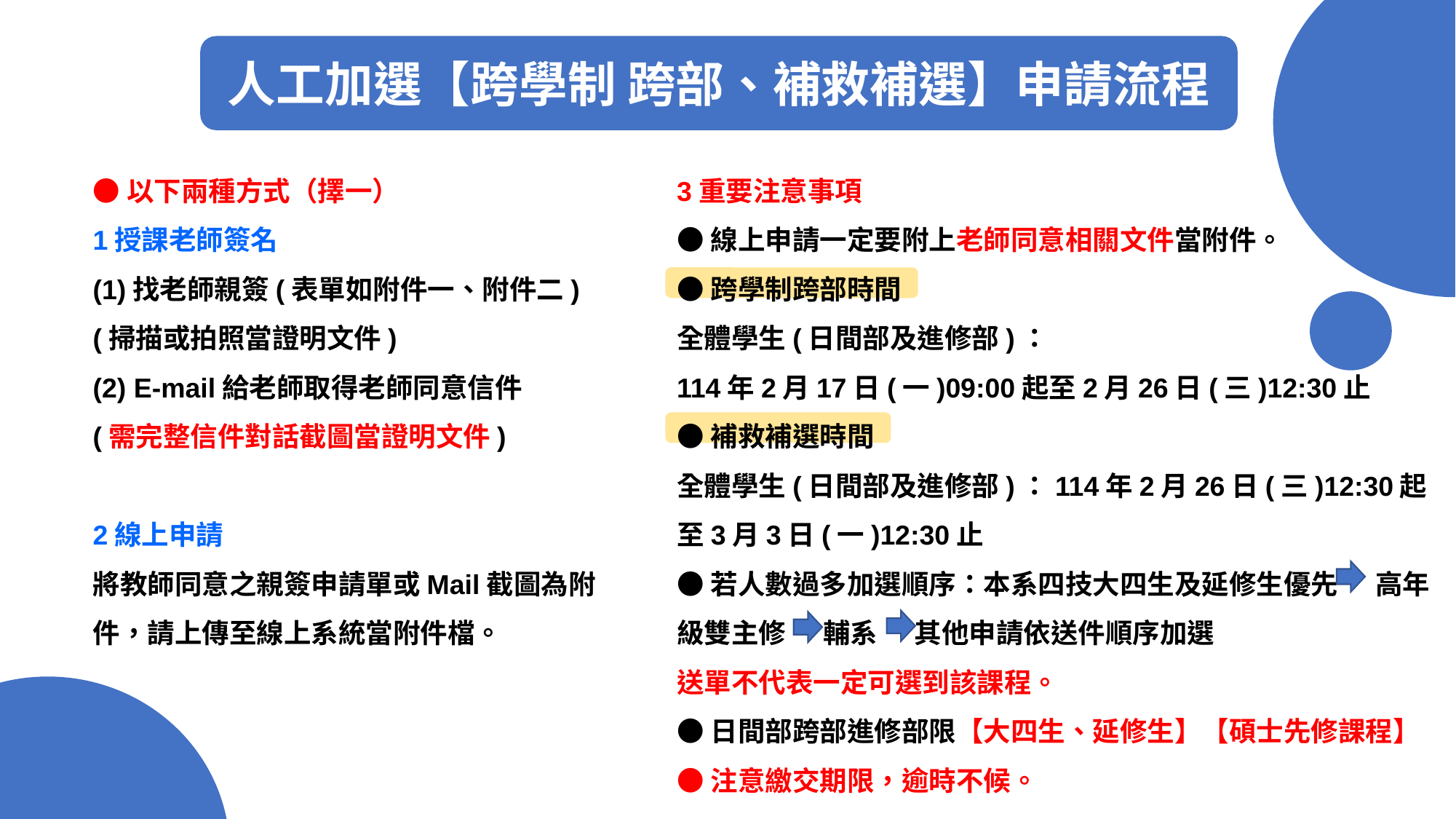

人工加選【跨學制 跨部、補救補選】申請流程
●以下兩種方式（擇一）
1授課老師簽名
(1)找老師親簽(表單如附件一、附件二)
(掃描或拍照當證明文件)
(2) E-mail給老師取得老師同意信件
(需完整信件對話截圖當證明文件)

2線上申請
將教師同意之親簽申請單或Mail截圖為附件，請上傳至線上系統當附件檔。

3重要注意事項
●線上申請一定要附上老師同意相關文件當附件。
●跨學制跨部時間
全體學生(日間部及進修部)：
114年2月17日(一)09:00起至2月26日(三)12:30止
●補救補選時間
全體學生(日間部及進修部)：114年2月26日(三)12:30起至3月3日(一)12:30止
●若人數過多加選順序：本系四技大四生及延修生優先      高年級雙主修      輔系      其他申請依送件順序加選
送單不代表一定可選到該課程。
●日間部跨部進修部限【大四生、延修生】【碩士先修課程】
●注意繳交期限，逾時不候。